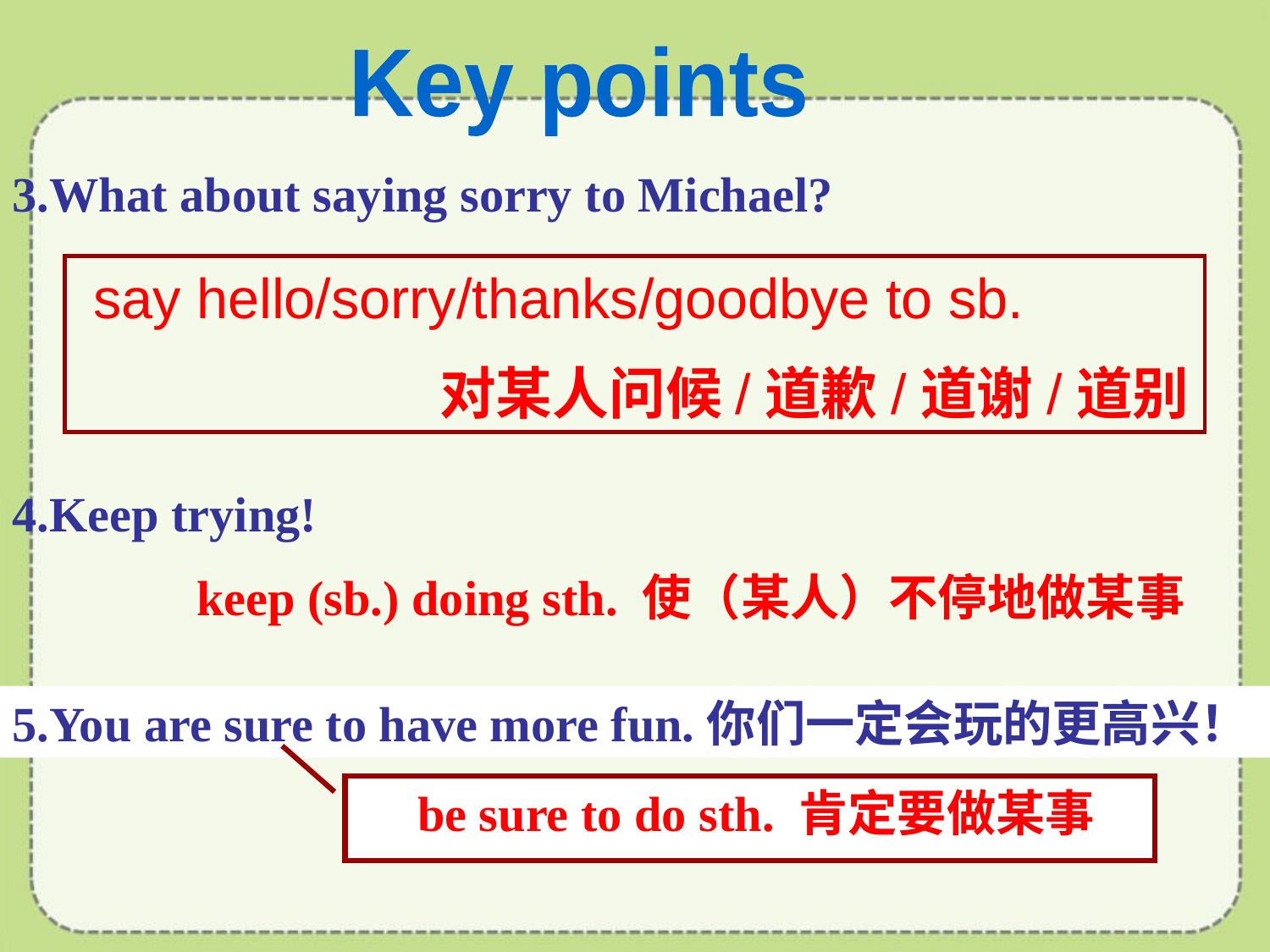

Key points
3.What about saying sorry to Michael?
 say hello/sorry/thanks/goodbye to sb.
                           对某人问候/道歉/道谢/道别
4.Keep trying!
               keep (sb.) doing sth. 使（某人）不停地做某事
5.You are sure to have more fun.你们一定会玩的更高兴！
 be sure to do sth. 肯定要做某事